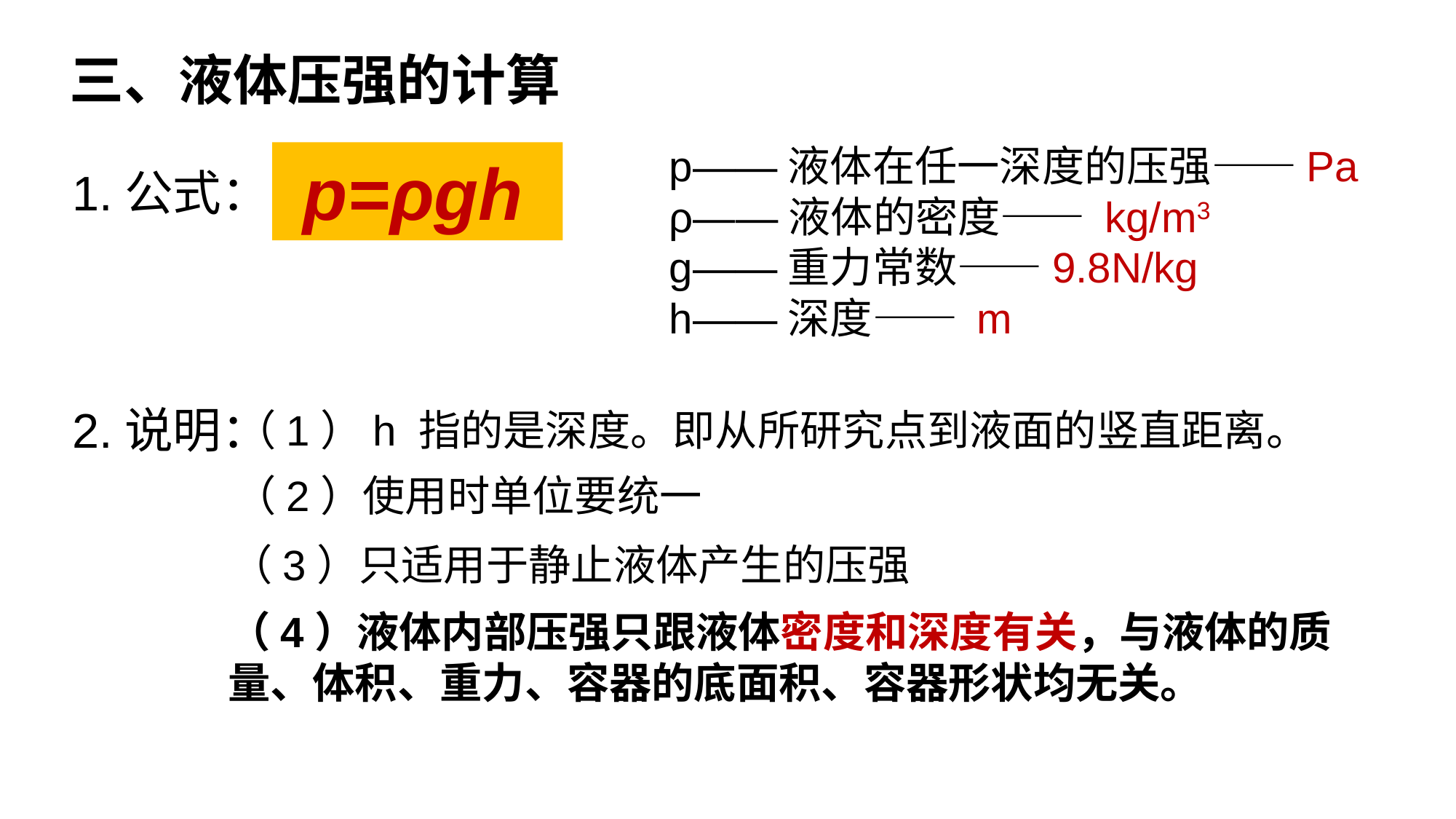

三、液体压强的计算
p——液体在任一深度的压强——Pa
ρ——液体的密度—— kg/m3
g——重力常数——9.8N/kg
h——深度—— m
 p=ρgh
1.公式：
2.说明：
（1）h 指的是深度。即从所研究点到液面的竖直距离。
（2）使用时单位要统一
（3）只适用于静止液体产生的压强
（4）液体内部压强只跟液体密度和深度有关，与液体的质量、体积、重力、容器的底面积、容器形状均无关。